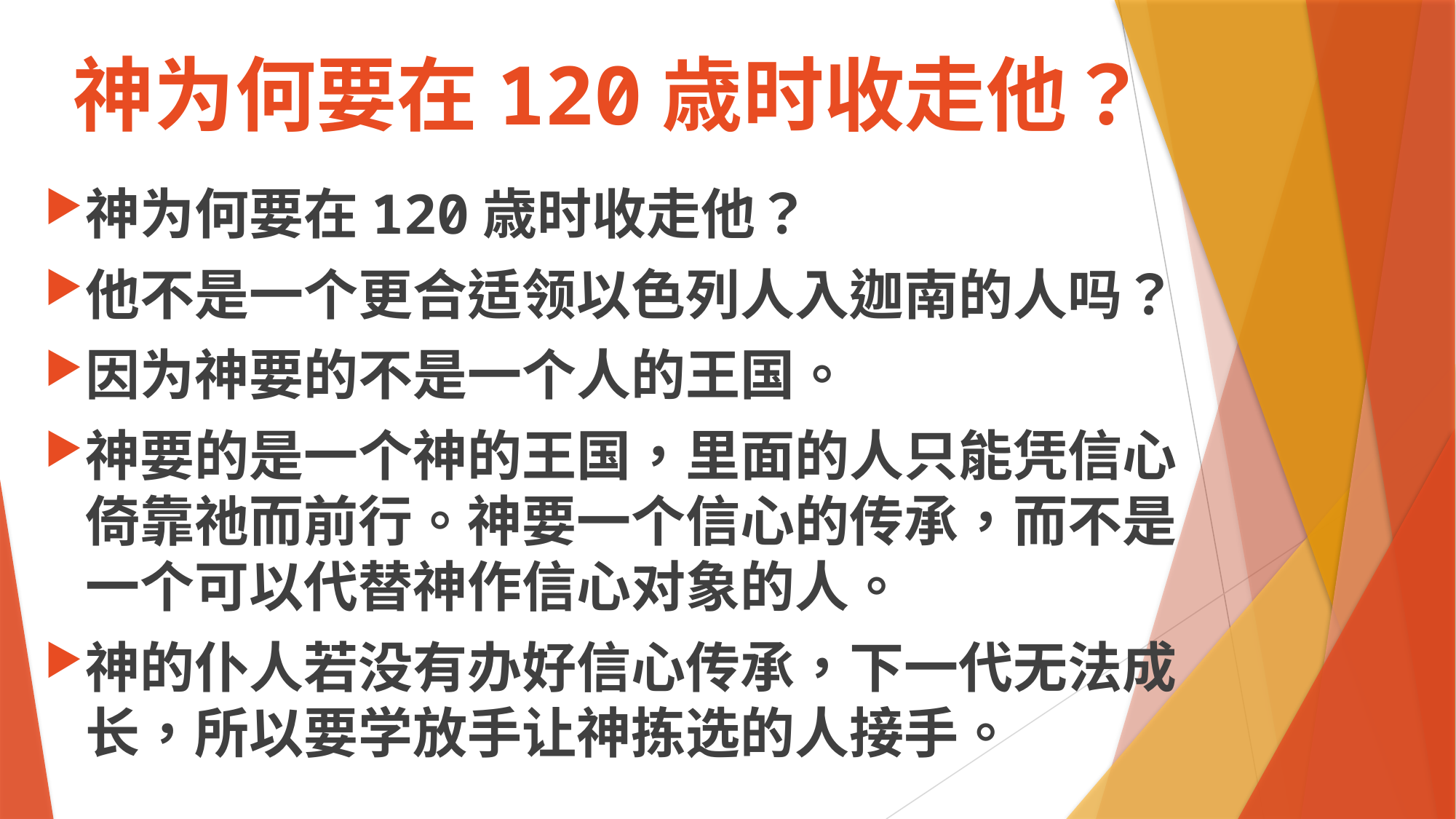

# 神为何要在120歳时收走他？
神为何要在120歳时收走他？
他不是一个更合适领以色列人入迦南的人吗？
因为神要的不是一个人的王国。
神要的是一个神的王国，里面的人只能凭信心倚靠祂而前行。神要一个信心的传承，而不是一个可以代替神作信心对象的人。
神的仆人若没有办好信心传承，下一代无法成长，所以要学放手让神拣选的人接手。